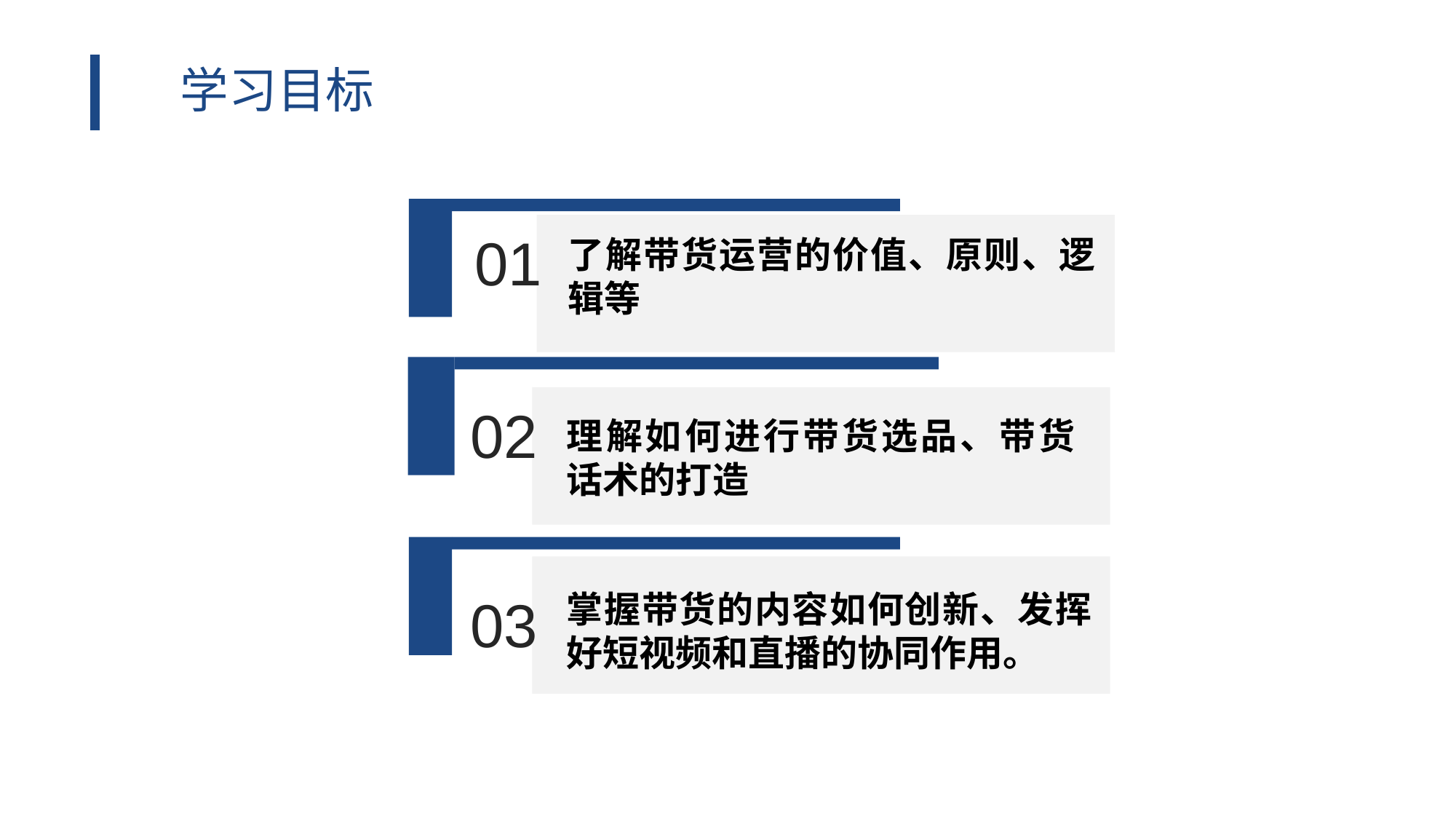

学习目标

01
了解带货运营的价值、原则、逻辑等

02
理解如何进行带货选品、带货话术的打造

掌握带货的内容如何创新、发挥好短视频和直播的协同作用。
03